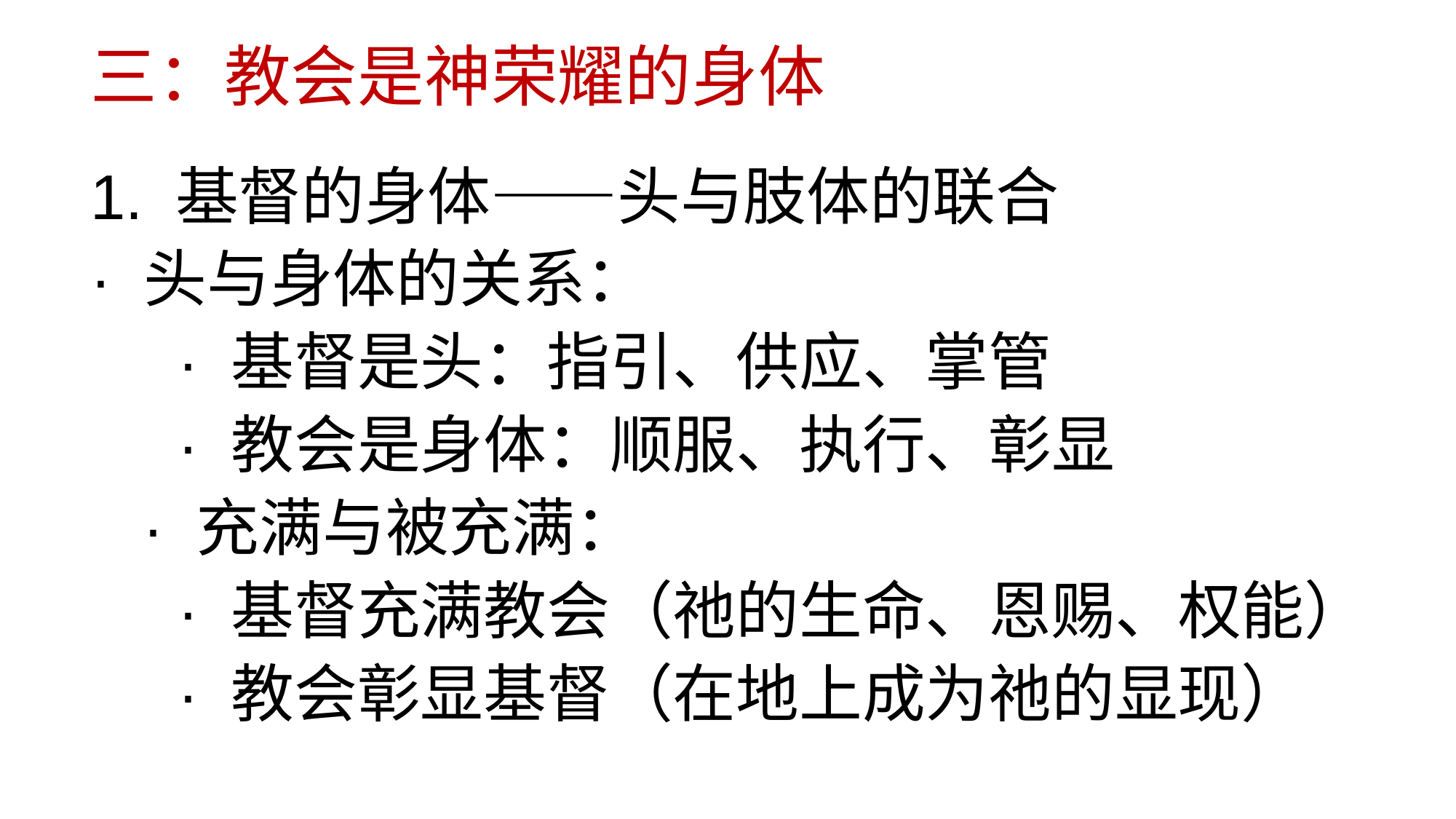

# 三：教会是神荣耀的身体
1. 基督的身体——头与肢体的联合
· 头与身体的关系：
     · 基督是头：指引、供应、掌管
     · 教会是身体：顺服、执行、彰显
   · 充满与被充满：
     · 基督充满教会（祂的生命、恩赐、权能）
     · 教会彰显基督（在地上成为祂的显现）